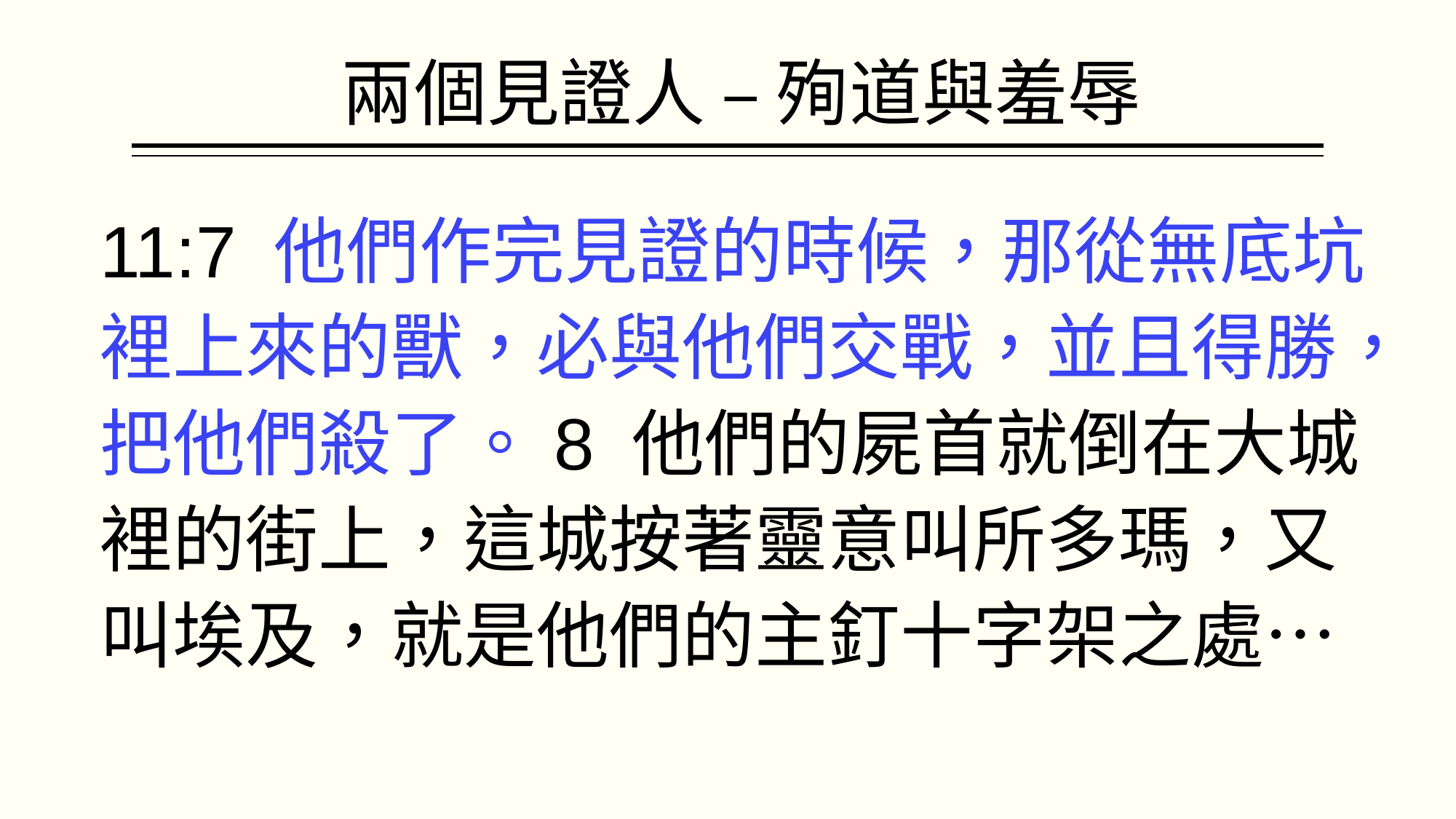

# 兩個見證人 – 殉道與羞辱
11:7 他們作完見證的時候，那從無底坑裡上來的獸，必與他們交戰，並且得勝，把他們殺了。8 他們的屍首就倒在大城裡的街上，這城按著靈意叫所多瑪，又叫埃及，就是他們的主釘十字架之處…